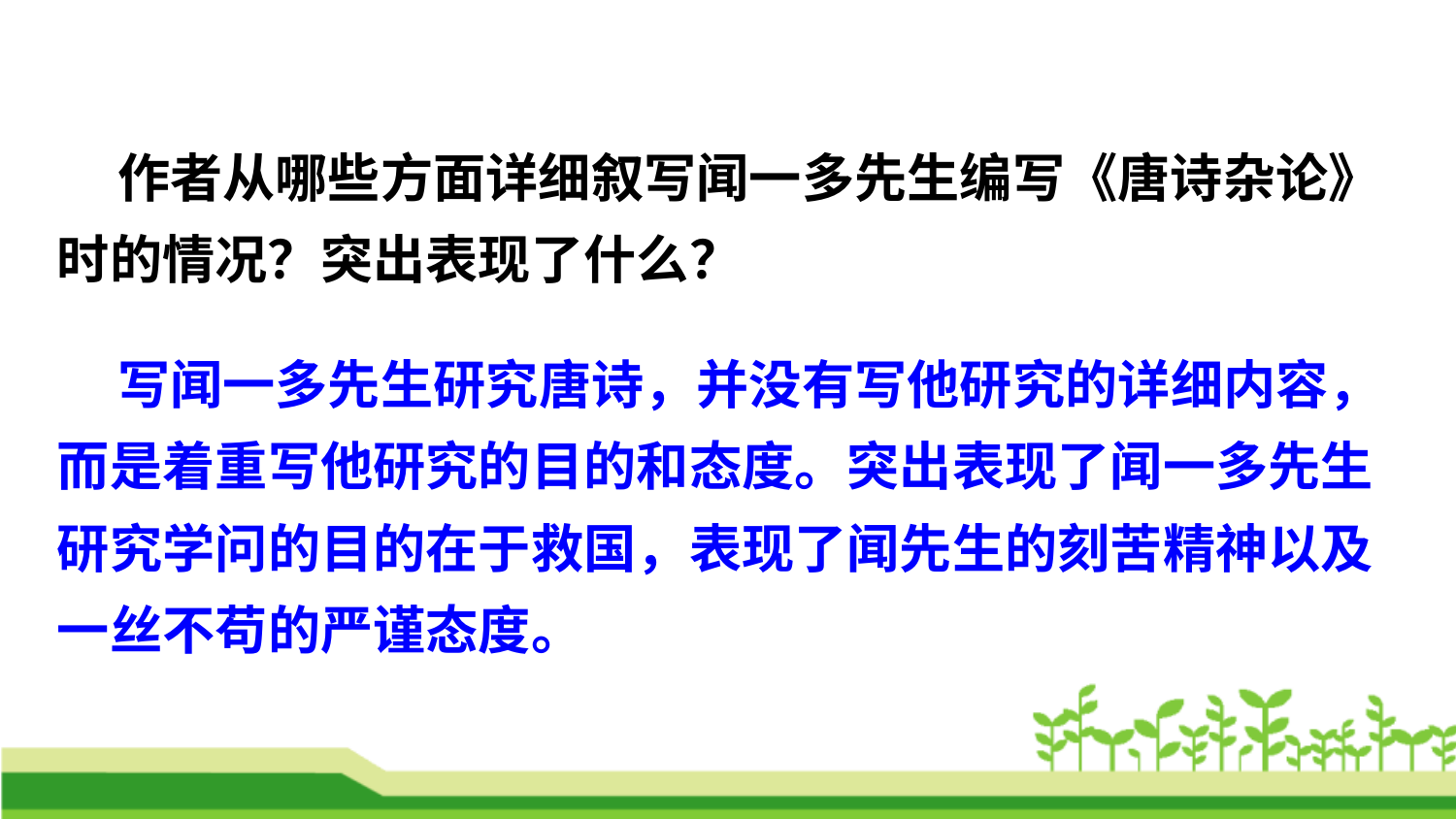

作者从哪些方面详细叙写闻一多先生编写《唐诗杂论》时的情况？突出表现了什么？
    写闻一多先生研究唐诗，并没有写他研究的详细内容，而是着重写他研究的目的和态度。突出表现了闻一多先生研究学问的目的在于救国，表现了闻先生的刻苦精神以及一丝不苟的严谨态度。